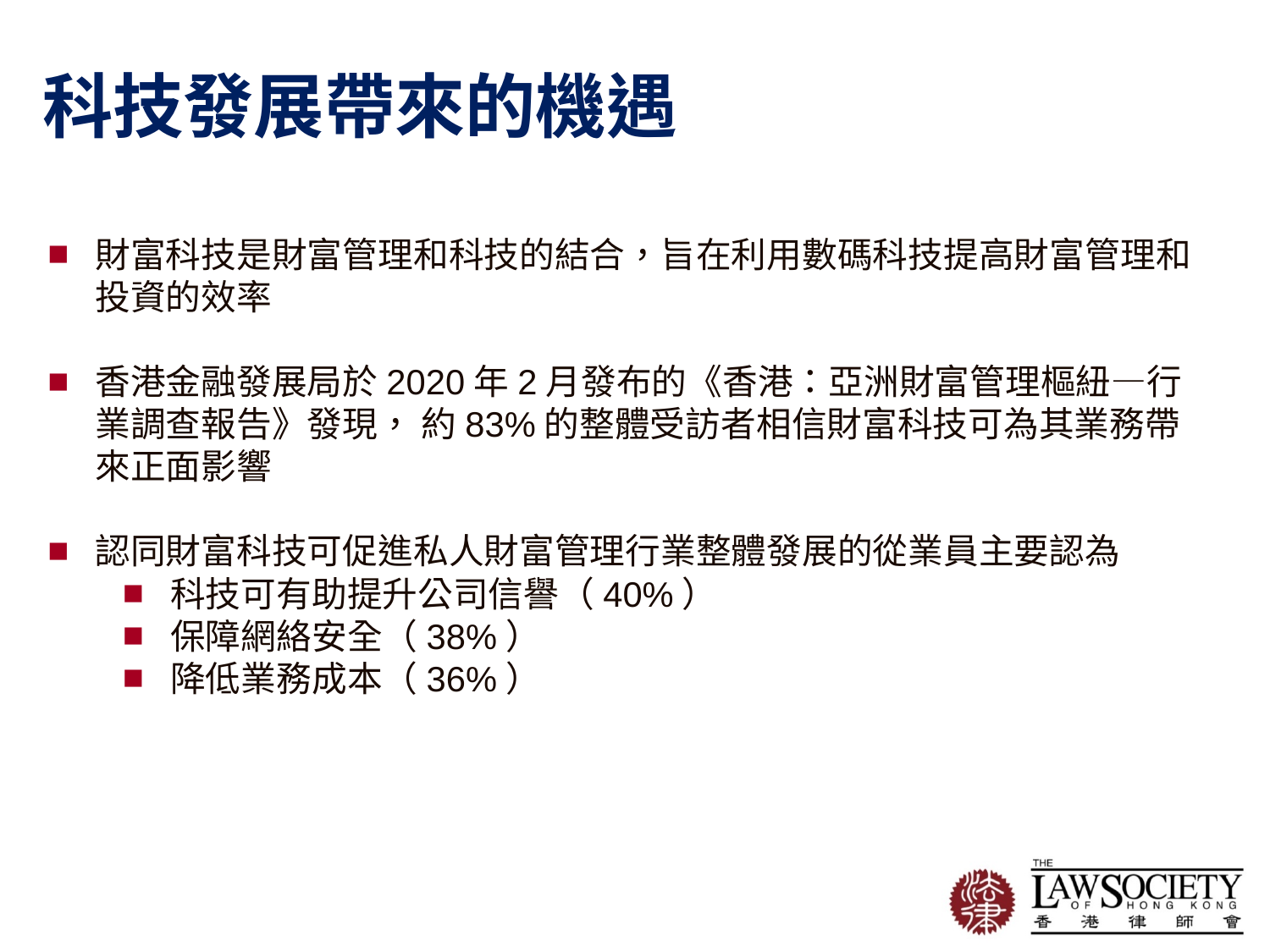

科技發展帶來的機遇
財富科技是財富管理和科技的結合，旨在利用數碼科技提高財富管理和投資的效率

香港金融發展局於2020年2月發布的《香港：亞洲財富管理樞紐—行業調查報告》發現， 約83%的整體受訪者相信財富科技可為其業務帶來正面影響

認同財富科技可促進私人財富管理行業整體發展的從業員主要認為
科技可有助提升公司信譽（40%）
保障網絡安全（38%）
降低業務成本（36%）